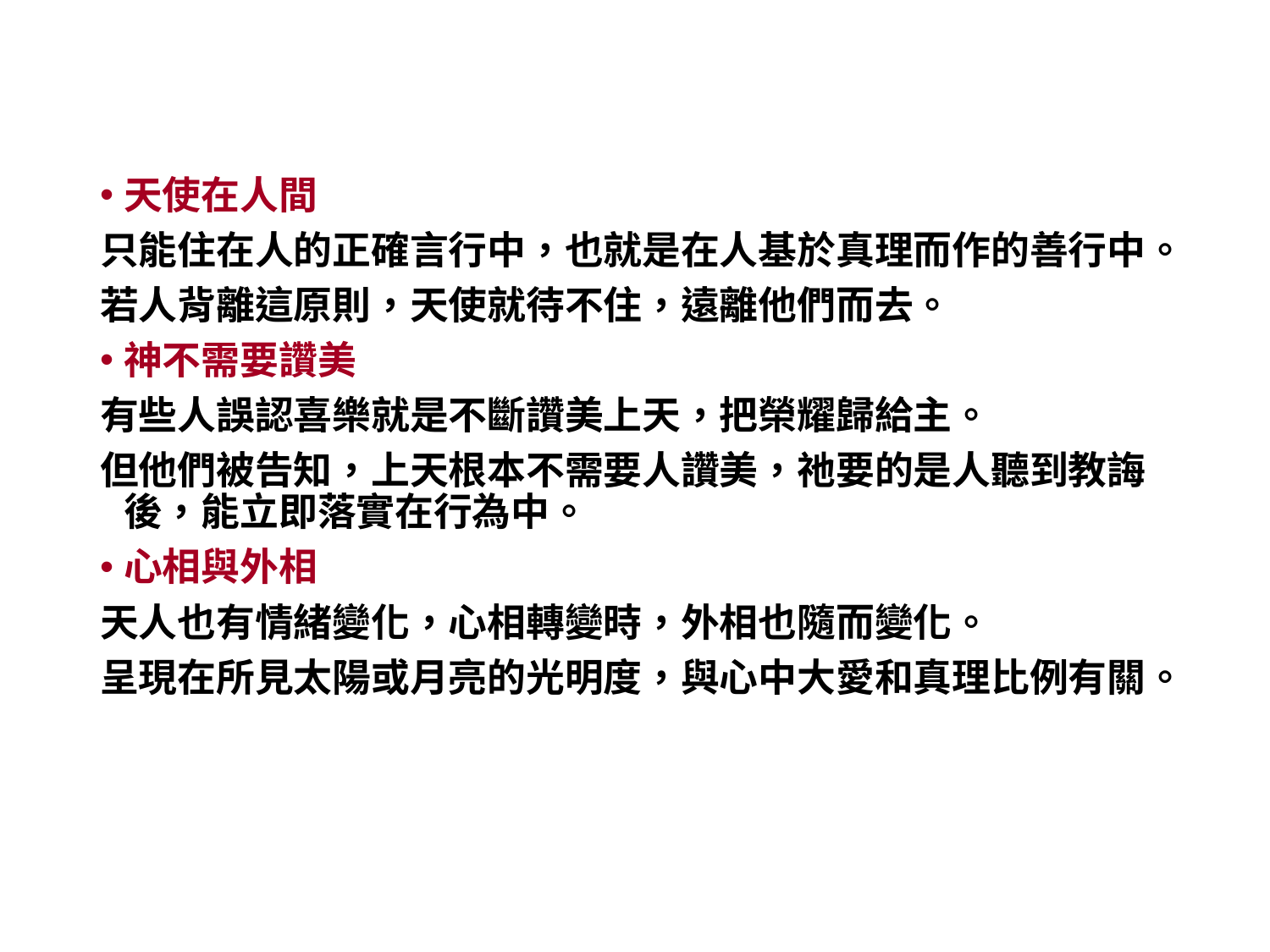

天使在人間
只能住在人的正確言行中，也就是在人基於真理而作的善行中。
若人背離這原則，天使就待不住，遠離他們而去。
神不需要讚美
有些人誤認喜樂就是不斷讚美上天，把榮耀歸給主。
但他們被告知，上天根本不需要人讚美，祂要的是人聽到教誨後，能立即落實在行為中。
心相與外相
天人也有情緒變化，心相轉變時，外相也隨而變化。
呈現在所見太陽或月亮的光明度，與心中大愛和真理比例有關。